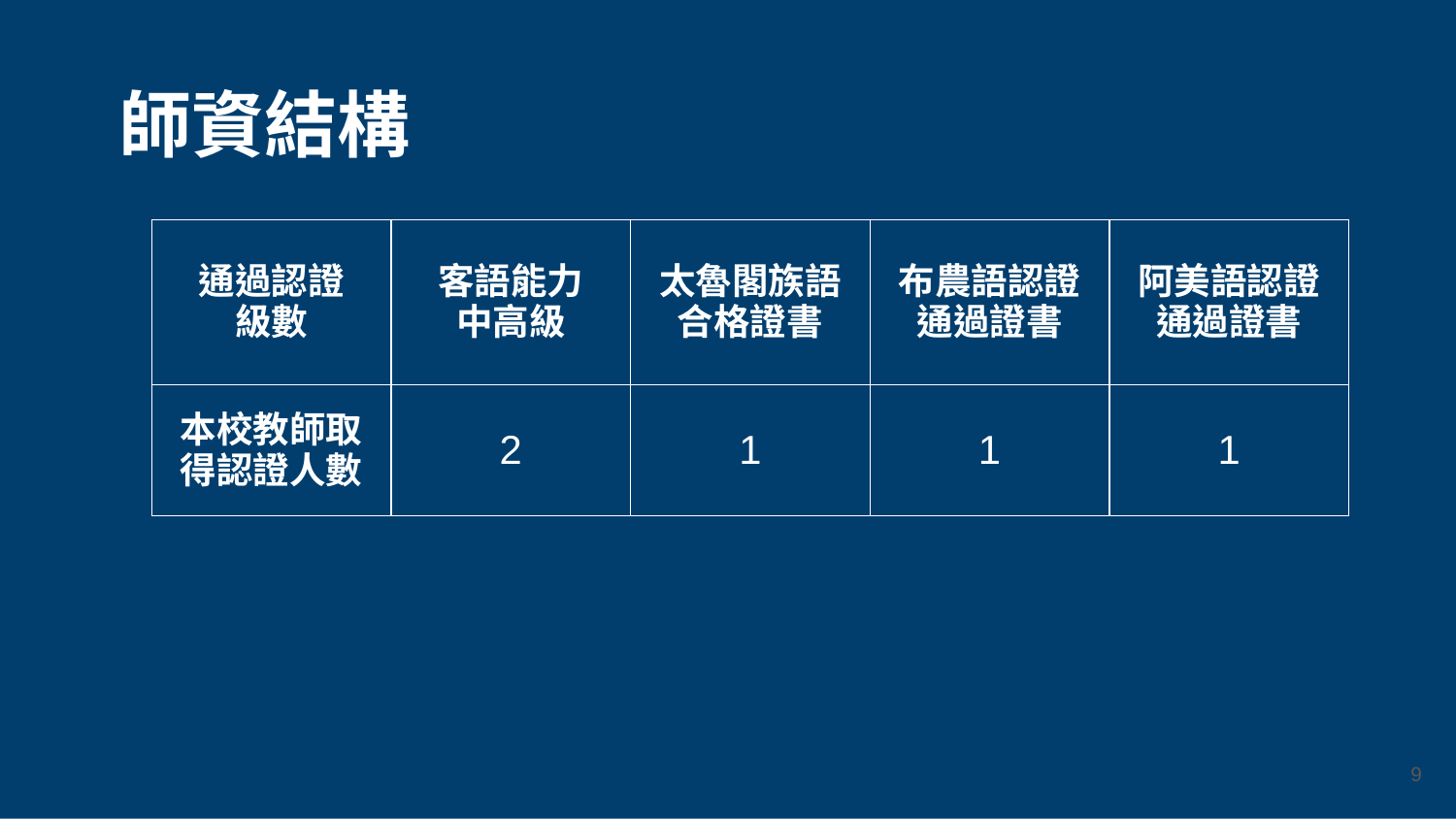

# 師資結構
| 通過認證 級數 | 客語能力 中高級 | 太魯閣族語 合格證書 | 布農語認證通過證書 | 阿美語認證通過證書 |
| --- | --- | --- | --- | --- |
| 本校教師取得認證人數 | 2 | 1 | 1 | 1 |

9